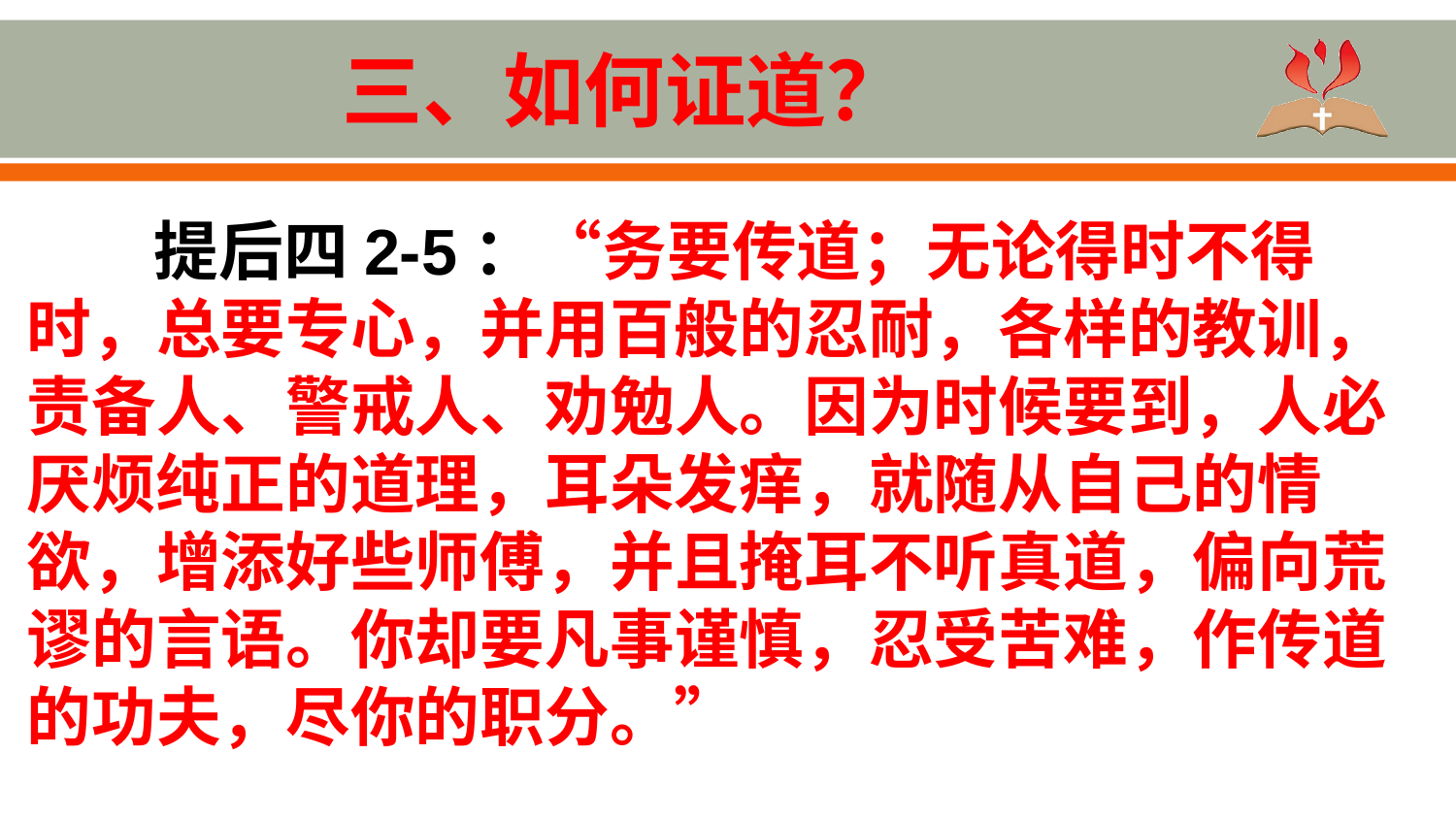

# 三、如何证道？
提后四2-5：“务要传道；无论得时不得时，总要专心，并用百般的忍耐，各样的教训，责备人、警戒人、劝勉人。因为时候要到，人必厌烦纯正的道理，耳朵发痒，就随从自己的情欲，增添好些师傅，并且掩耳不听真道，偏向荒谬的言语。你却要凡事谨慎，忍受苦难，作传道的功夫，尽你的职分。”

25